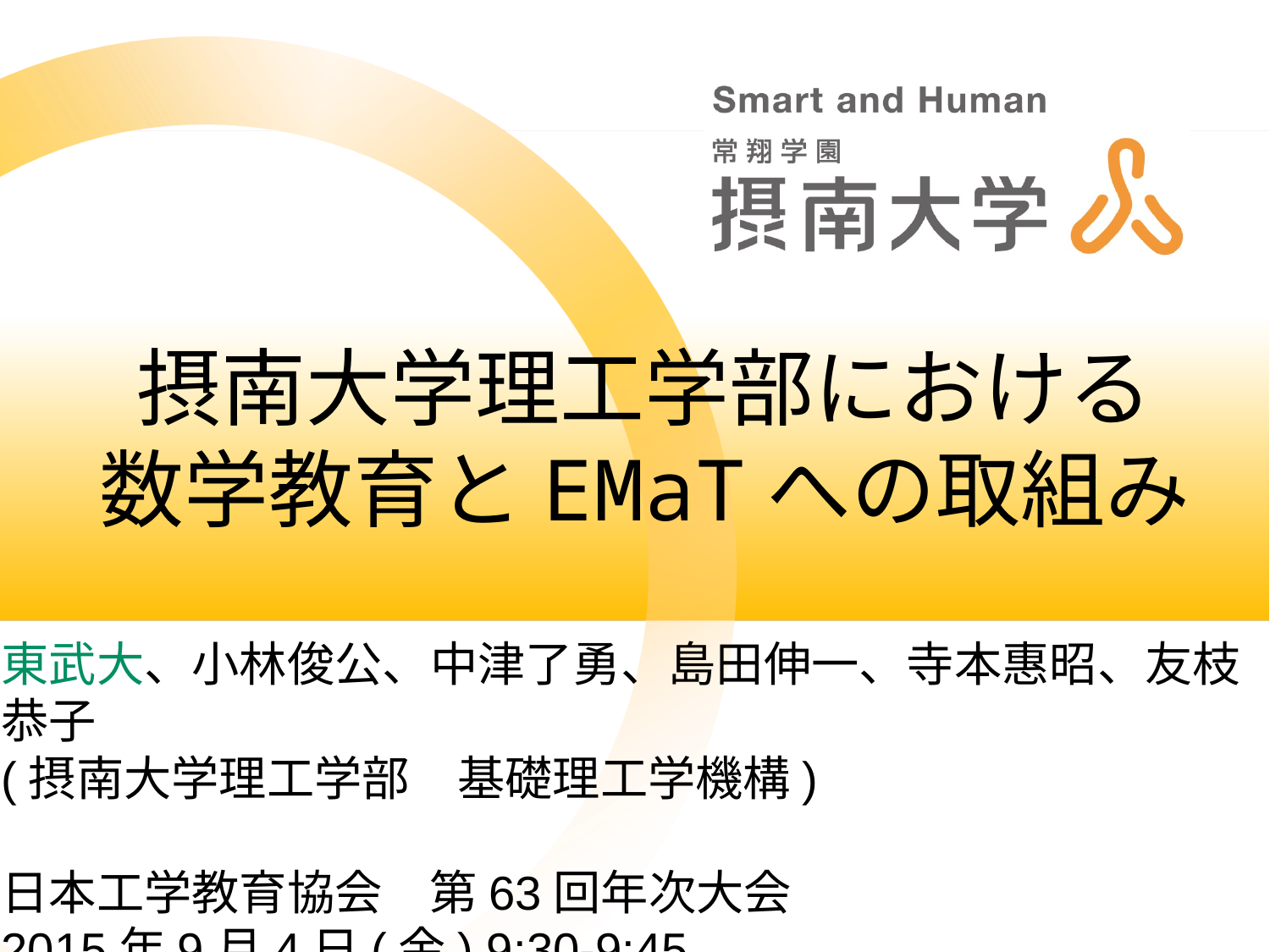

# 摂南大学理工学部における 数学教育とEMaTへの取組み
東武大、小林俊公、中津了勇、島田伸一、寺本惠昭、友枝恭子
(摂南大学理工学部　基礎理工学機構)

日本工学教育協会　第63回年次大会
2015年9月4日(金) 9:30-9:45